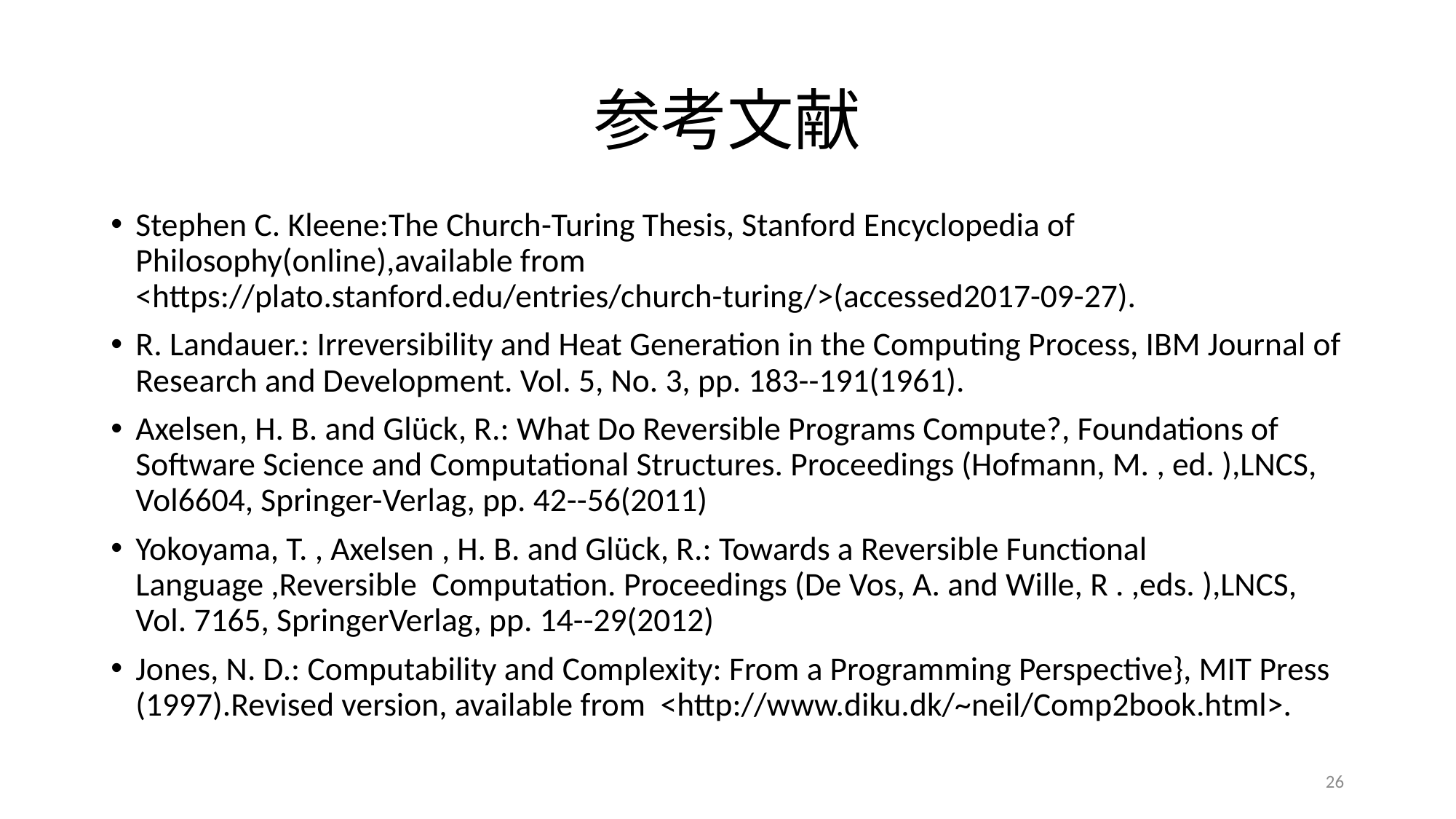

# 参考文献
Stephen C. Kleene:The Church-Turing Thesis, Stanford Encyclopedia of Philosophy(online),available from <https://plato.stanford.edu/entries/church-turing/>(accessed2017-09-27).
R. Landauer.: Irreversibility and Heat Generation in the Computing Process, IBM Journal of Research and Development. Vol. 5, No. 3, pp. 183--191(1961).
Axelsen, H. B. and Glück, R.: What Do Reversible Programs Compute?, Foundations of Software Science and Computational Structures. Proceedings (Hofmann, M. , ed. ),LNCS, Vol6604, Springer-Verlag, pp. 42--56(2011)
Yokoyama, T. , Axelsen , H. B. and Glück, R.: Towards a Reversible Functional Language ,Reversible  Computation. Proceedings (De Vos, A. and Wille, R . ,eds. ),LNCS, Vol. 7165, SpringerVerlag, pp. 14--29(2012)
Jones, N. D.: Computability and Complexity: From a Programming Perspective}, MIT Press (1997).Revised version, available from  <http://www.diku.dk/~neil/Comp2book.html>.

26